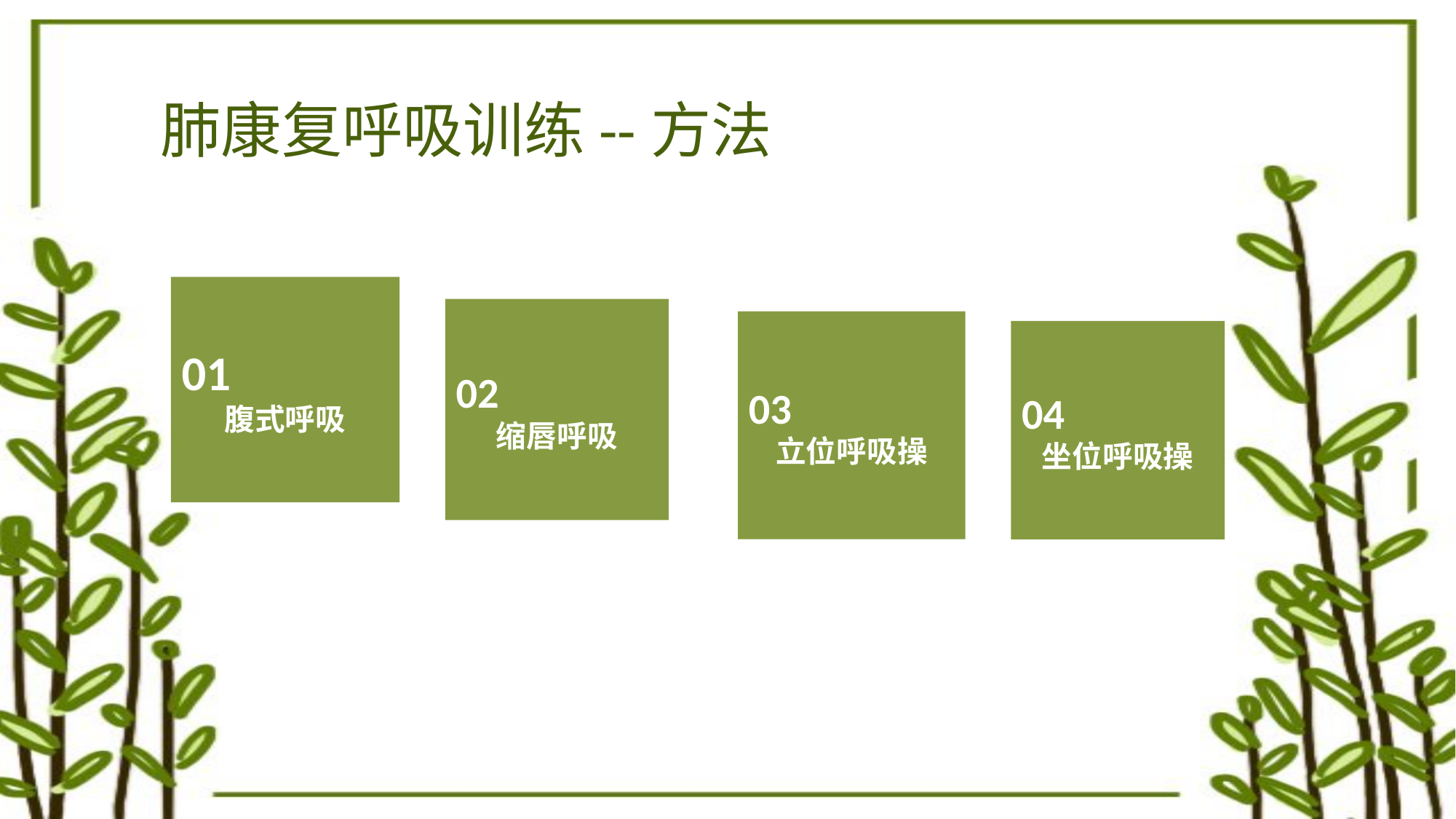

肺康复呼吸训练--方法
01
腹式呼吸
02
缩唇呼吸
03
立位呼吸操
04
坐位呼吸操